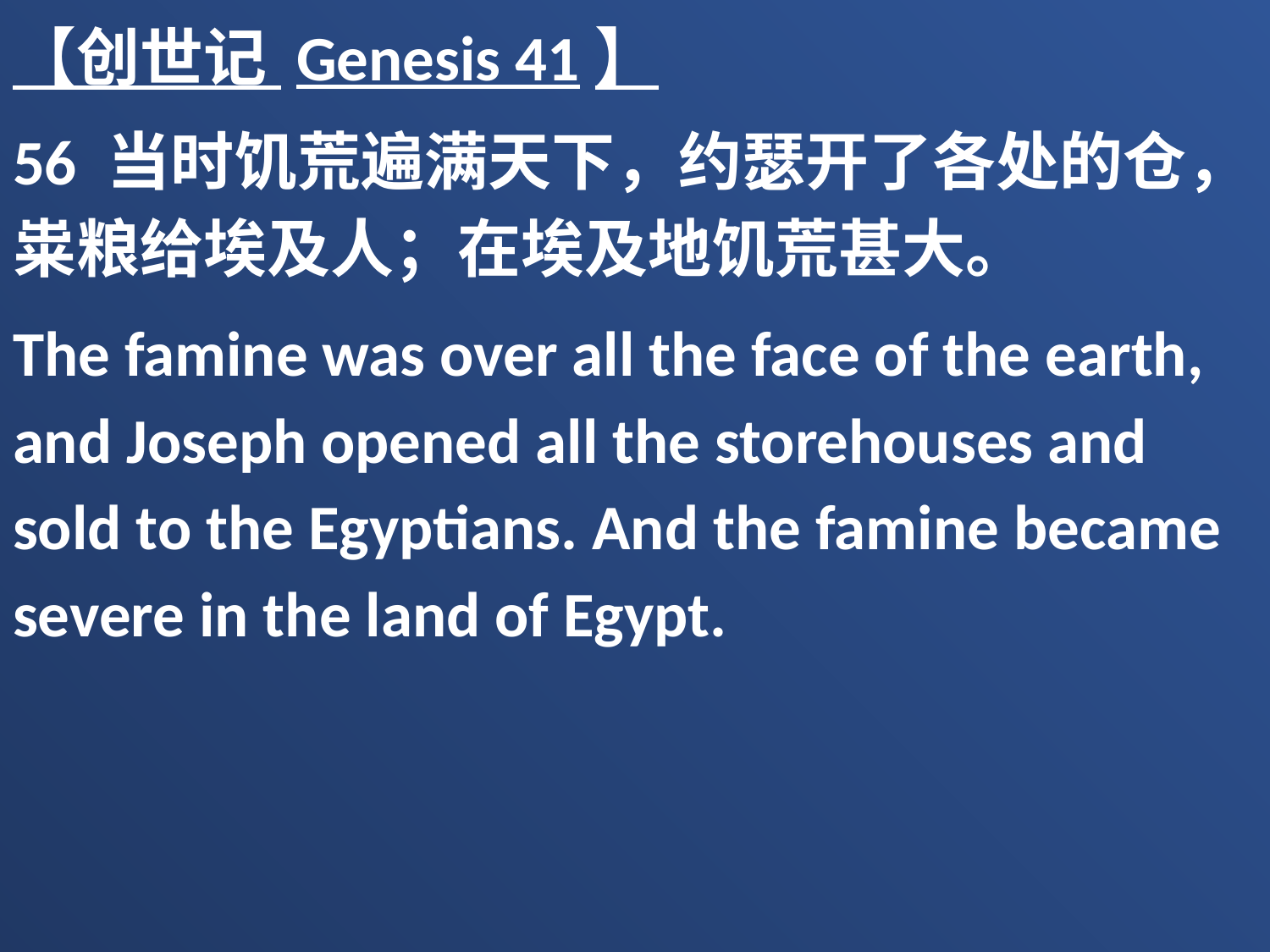

【创世记 Genesis 41】
56 当时饥荒遍满天下，约瑟开了各处的仓，粜粮给埃及人；在埃及地饥荒甚大。
The famine was over all the face of the earth, and Joseph opened all the storehouses and sold to the Egyptians. And the famine became severe in the land of Egypt.